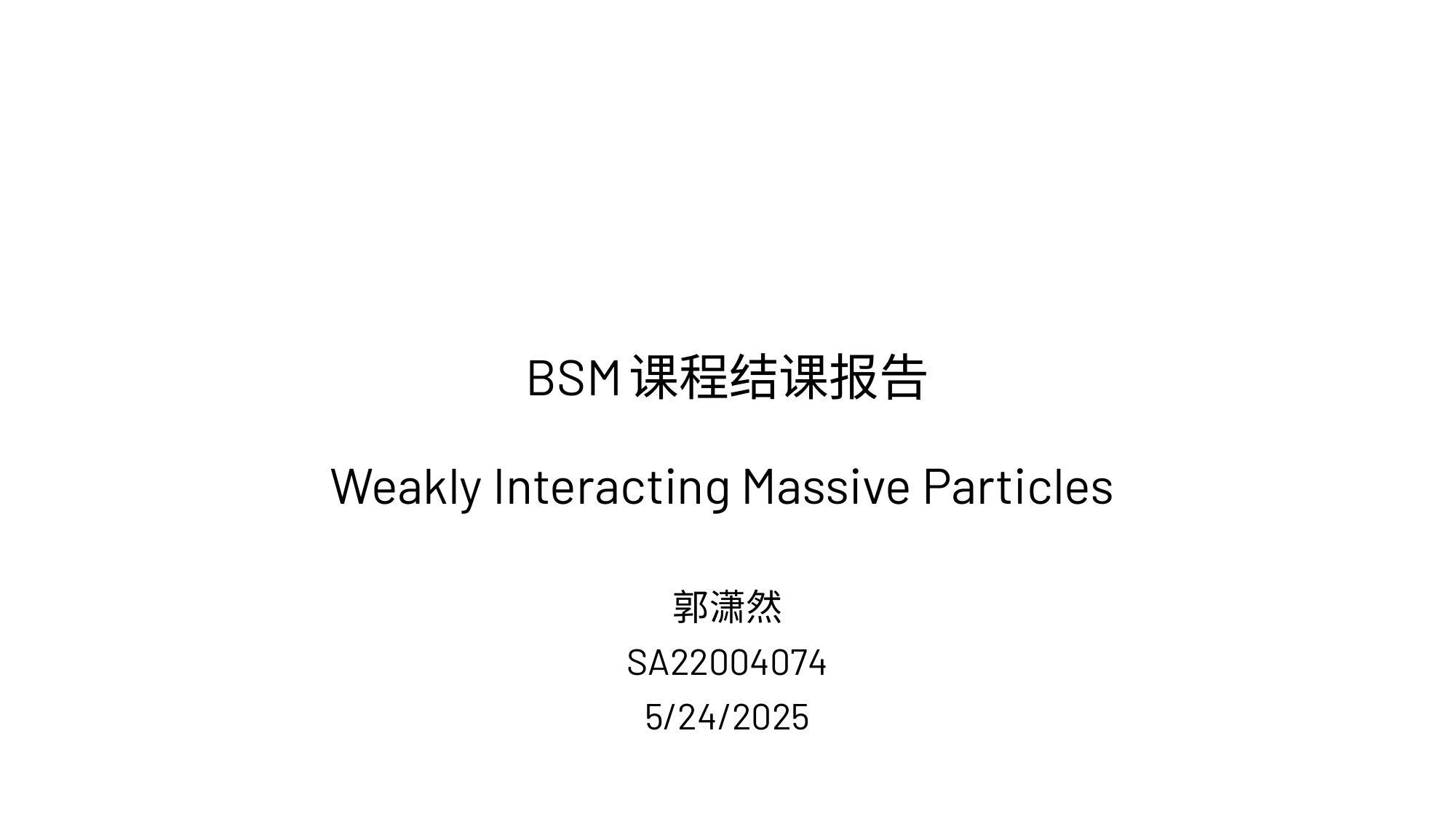

# BSM课程结课报告 Weakly Interacting Massive Particles
郭潇然
SA22004074
5/24/2025